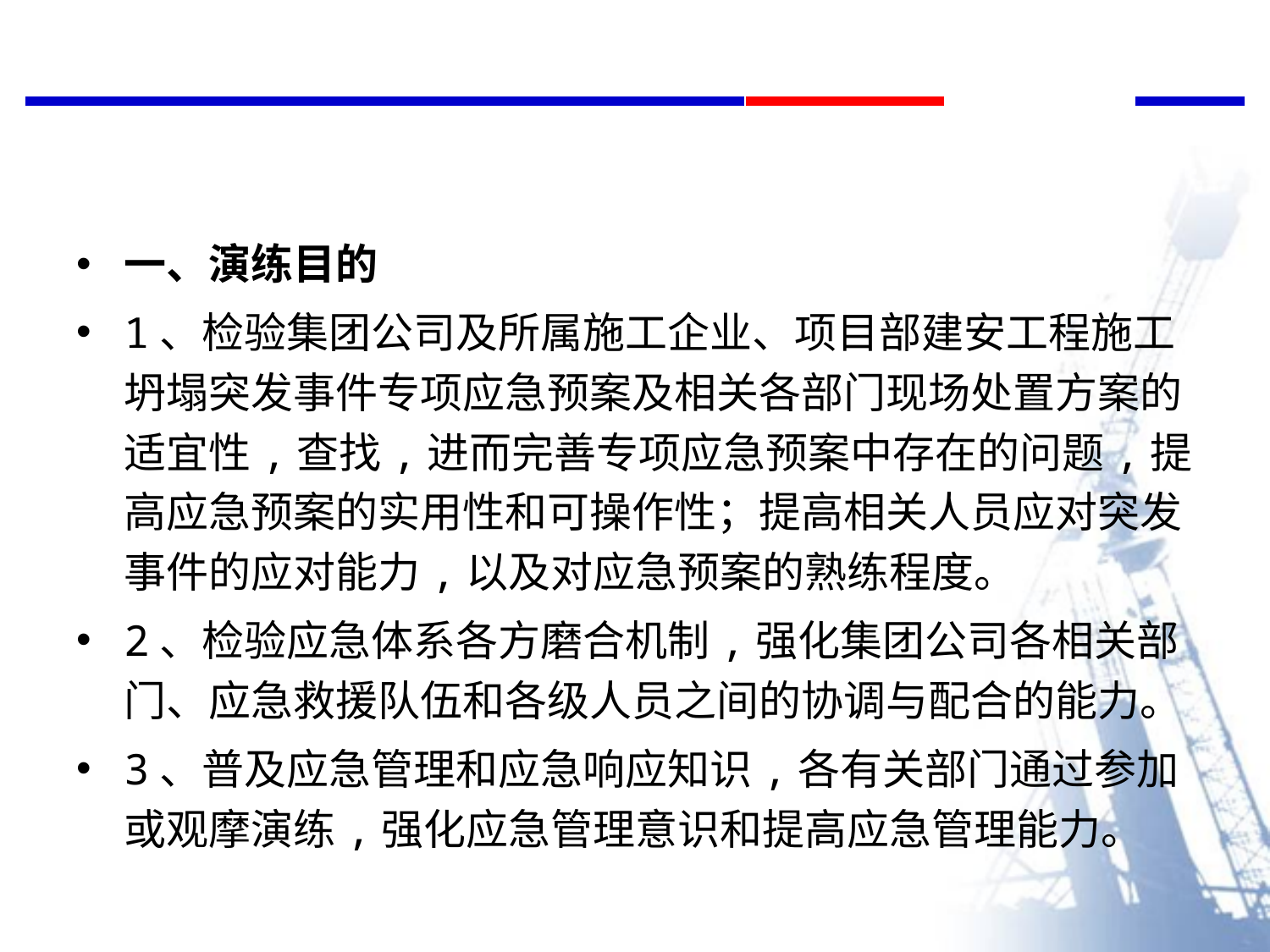

一、演练目的
1、检验集团公司及所属施工企业、项目部建安工程施工坍塌突发事件专项应急预案及相关各部门现场处置方案的适宜性,查找,进而完善专项应急预案中存在的问题,提高应急预案的实用性和可操作性；提高相关人员应对突发事件的应对能力,以及对应急预案的熟练程度。
2、检验应急体系各方磨合机制,强化集团公司各相关部门、应急救援队伍和各级人员之间的协调与配合的能力。
3、普及应急管理和应急响应知识,各有关部门通过参加或观摩演练,强化应急管理意识和提高应急管理能力。